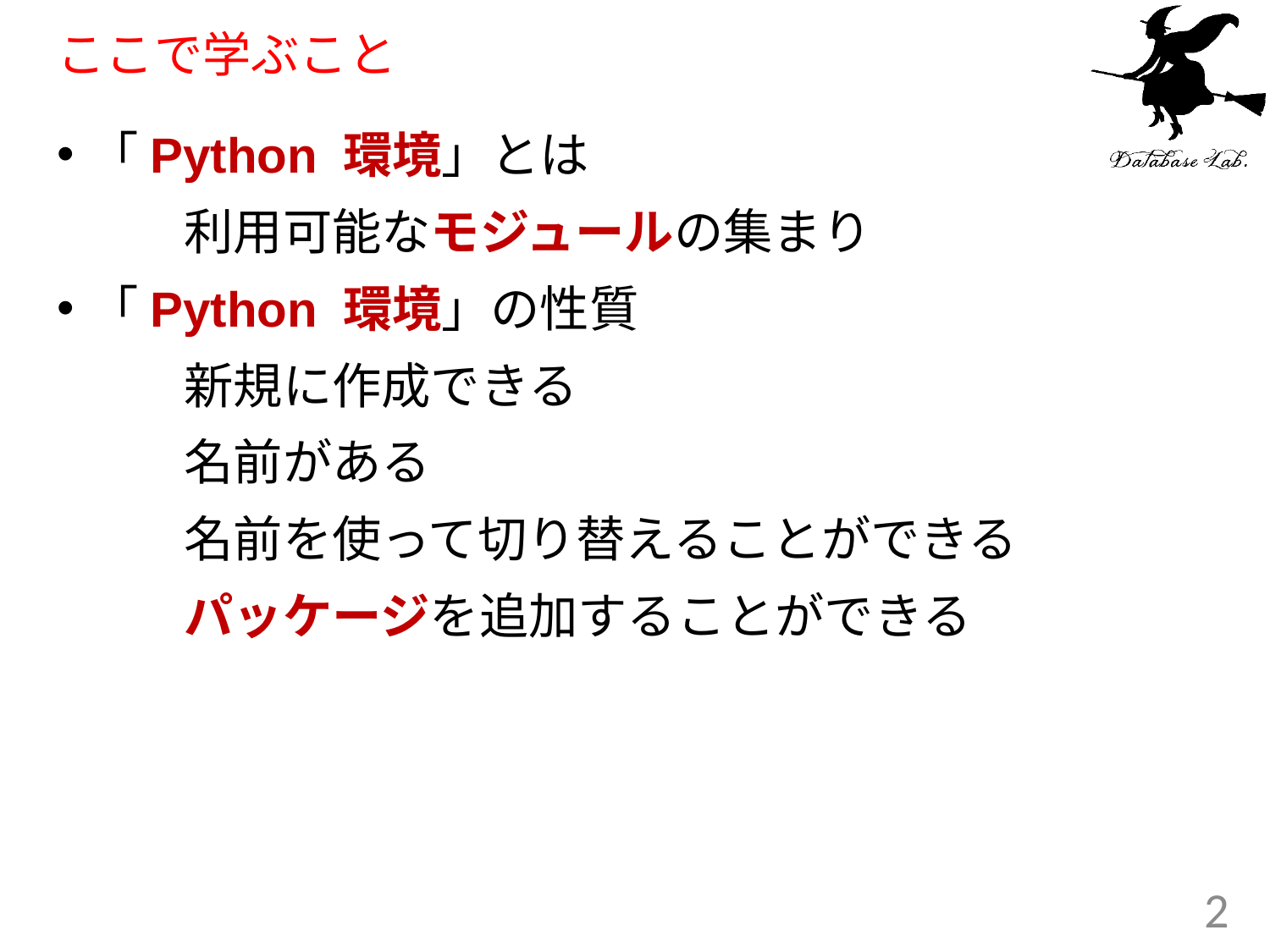

# ここで学ぶこと
「Python 環境」とは
	利用可能なモジュールの集まり
「Python 環境」の性質
	新規に作成できる
	名前がある
	名前を使って切り替えることができる
	パッケージを追加することができる
2